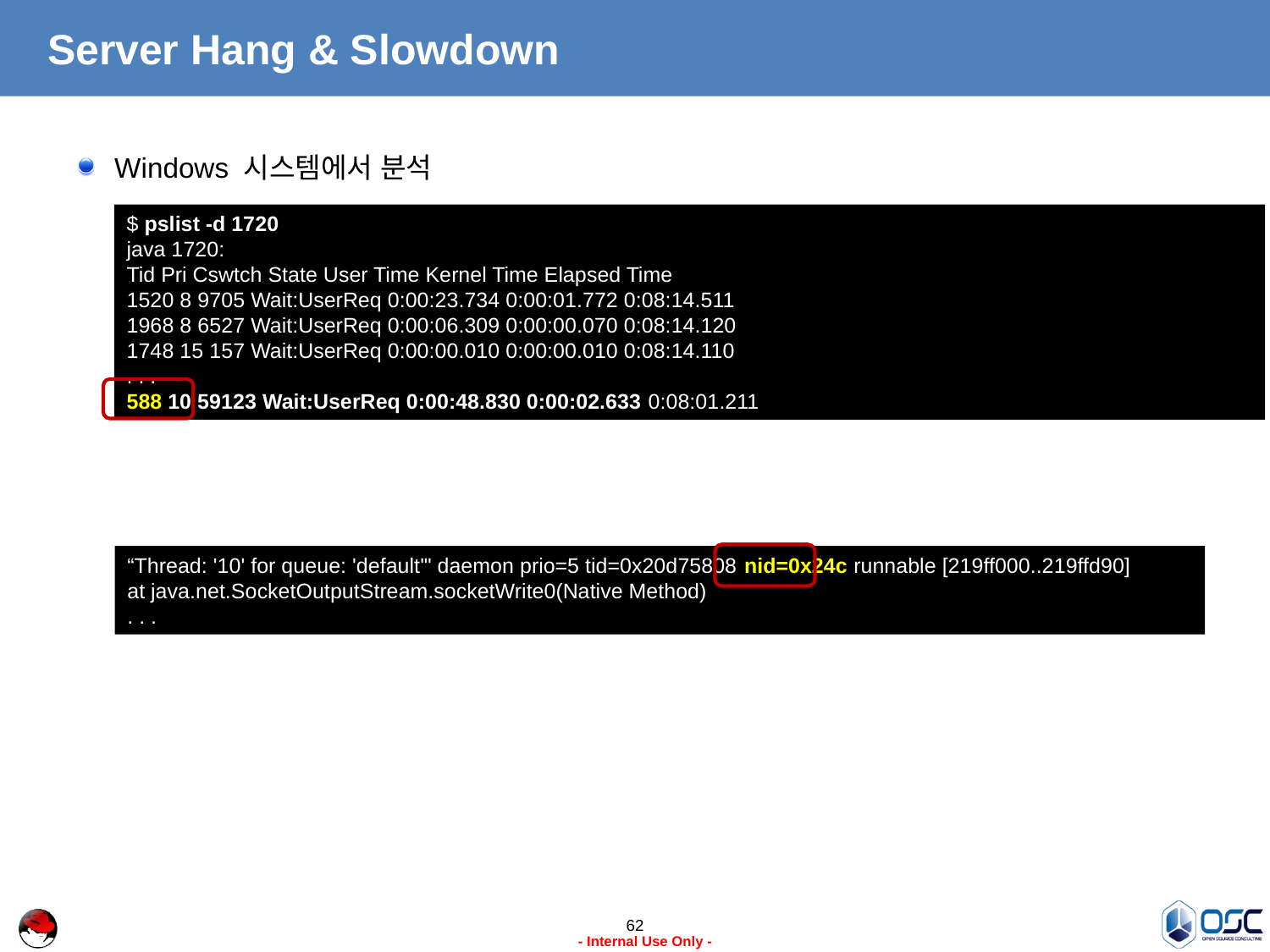

# Server Hang & Slowdown
Windows 시스템에서 분석
$ pslist -d 1720
java 1720:
Tid Pri Cswtch State User Time Kernel Time Elapsed Time
1520 8 9705 Wait:UserReq 0:00:23.734 0:00:01.772 0:08:14.511
1968 8 6527 Wait:UserReq 0:00:06.309 0:00:00.070 0:08:14.120
1748 15 157 Wait:UserReq 0:00:00.010 0:00:00.010 0:08:14.110
. . .
588 10 59123 Wait:UserReq 0:00:48.830 0:00:02.633 0:08:01.211

“Thread: '10' for queue: 'default'" daemon prio=5 tid=0x20d75808 nid=0x24c runnable [219ff000..219ffd90]
at java.net.SocketOutputStream.socketWrite0(Native Method)
. . .